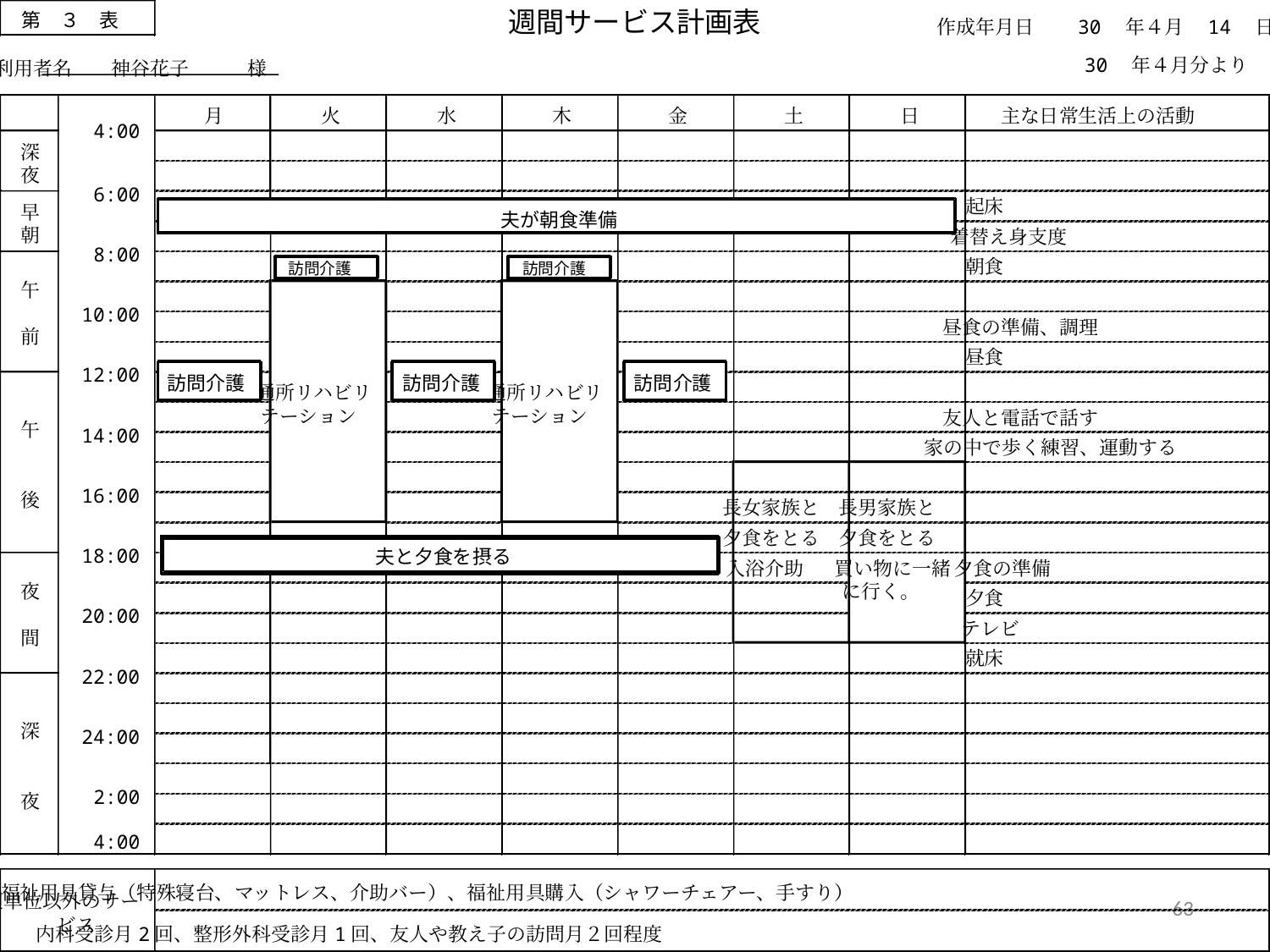

週間サービス計画表
第　３　表
作成年月日　　30　年４月　14　日
　　　　　　　30　年４月分より
利用者名　　神谷花子　　　様

月
火
水
木
金
土
日
主な日常生活上の活動
 4:00

深

夜
 6:00

起床
早

朝
着替え身支度
 8:00

朝食
午

10:00

昼食の準備、調理
前

昼食
12:00

通所リハビリ
通所リハビリ

テーション
テーション
友人と電話で話す
午
14:00

家の中で歩く練習、運動する

16:00
後

長女家族と
長男家族と

夕食をとる
夕食をとる
18:00

入浴介助
買い物に一緒
夕食の準備
夜
に行く。

夕食

20:00

テレビ
間

就床
22:00
深
24:00

 2:00
夜
 4:00
福祉用具貸与（特殊寝台、マットレス、介助バー）、福祉用具購入（シャワーチェアー、手すり）
週単位以外のサー
ビス
内科受診月2回、整形外科受診月1回、友人や教え子の訪問月２回程度

夫が朝食準備

訪問介護
訪問介護

訪問介護
訪問介護
訪問介護

夫と夕食を摂る

63